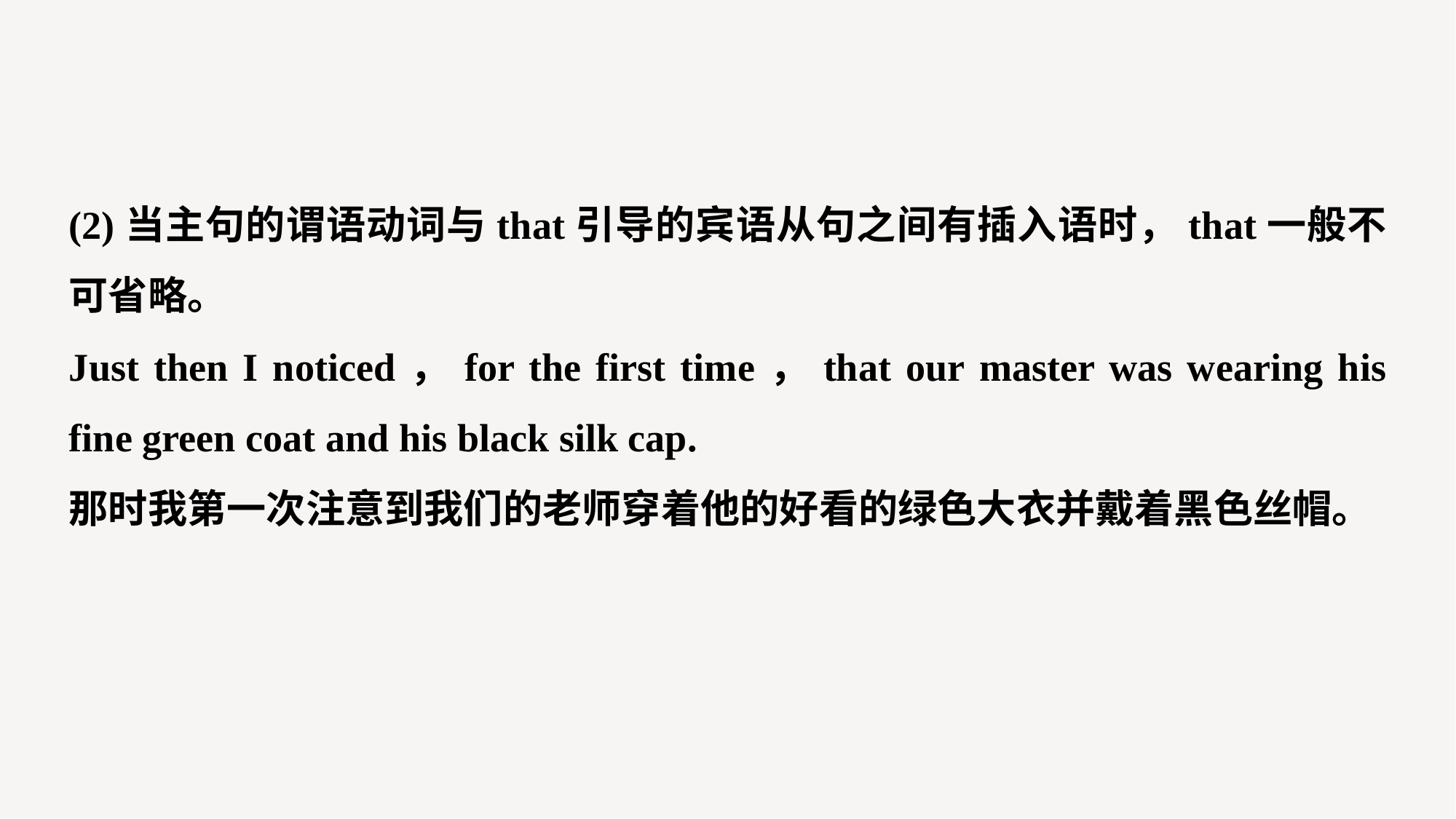

(2)当主句的谓语动词与that引导的宾语从句之间有插入语时，that一般不可省略。
Just then I noticed，for the first time，that our master was wearing his fine green coat and his black silk cap.
那时我第一次注意到我们的老师穿着他的好看的绿色大衣并戴着黑色丝帽。